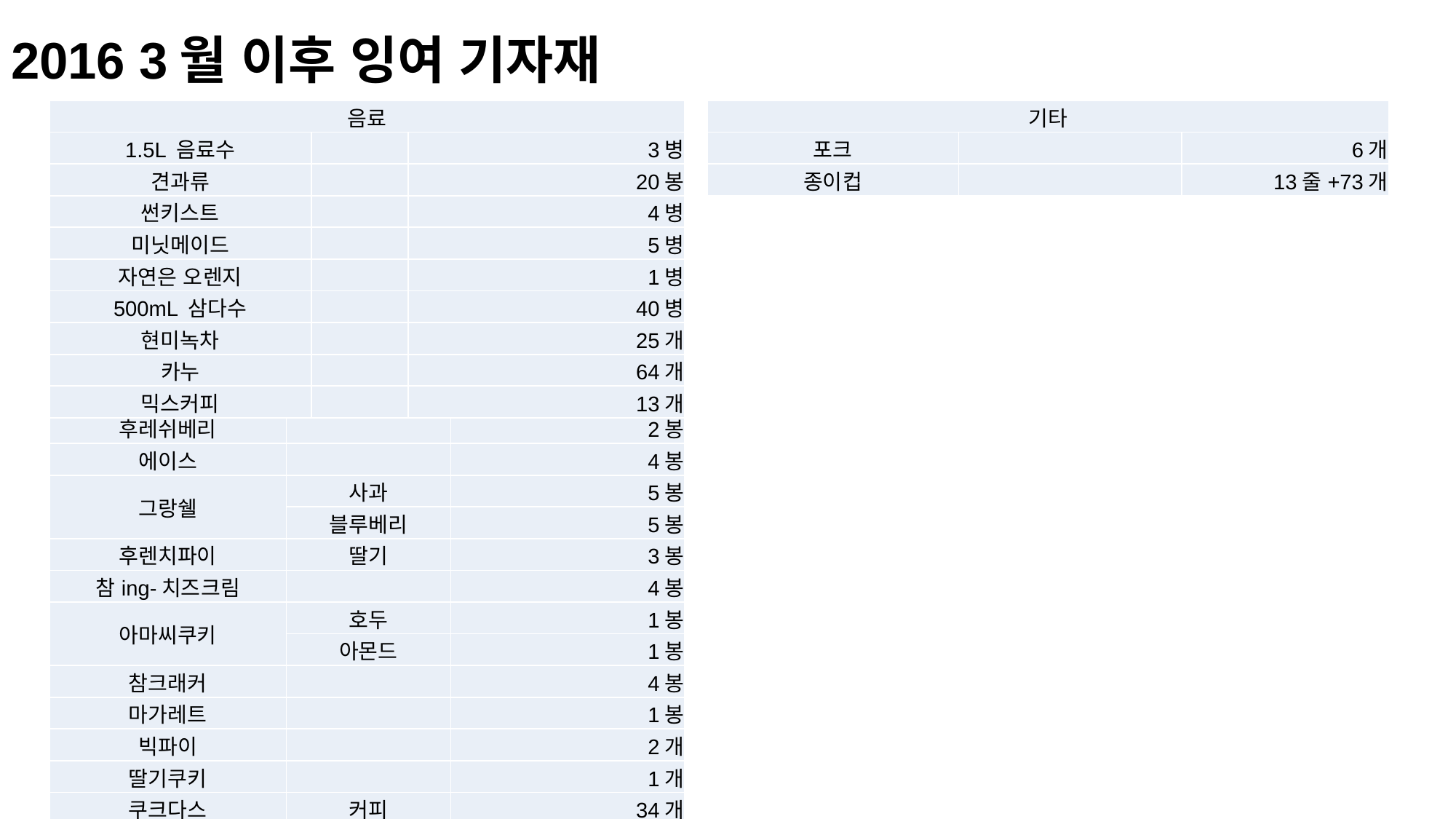

# 2016 3월 이후 잉여 기자재
| 음료 |  |  |
| --- | --- | --- |
| 1.5L 음료수 |  | 3병 |
| 견과류 |  | 20봉 |
| 썬키스트 |  | 4병 |
| 미닛메이드 |  | 5병 |
| 자연은 오렌지 |  | 1병 |
| 500mL 삼다수 |  | 40병 |
| 현미녹차 |  | 25개 |
| 카누 |  | 64개 |
| 믹스커피 |  | 13개 |
| 기타 |  |  |
| --- | --- | --- |
| 포크 |  | 6개 |
| 종이컵 |  | 13줄+73개 |
| 다과 |  |  |
| --- | --- | --- |
| 후레쉬베리 |  | 2봉 |
| 에이스 |  | 4봉 |
| 그랑쉘 | 사과 | 5봉 |
|  | 블루베리 | 5봉 |
| 후렌치파이 | 딸기 | 3봉 |
| 참ing-치즈크림 |  | 4봉 |
| 아마씨쿠키 | 호두 | 1봉 |
|  | 아몬드 | 1봉 |
| 참크래커 |  | 4봉 |
| 마가레트 |  | 1봉 |
| 빅파이 |  | 2개 |
| 딸기쿠키 |  | 1개 |
| 쿠크다스 | 커피 | 34개 |
| 다석쿠키 델로스 |  | 30개 |
| 사탕 |  | 1/2봉지 |